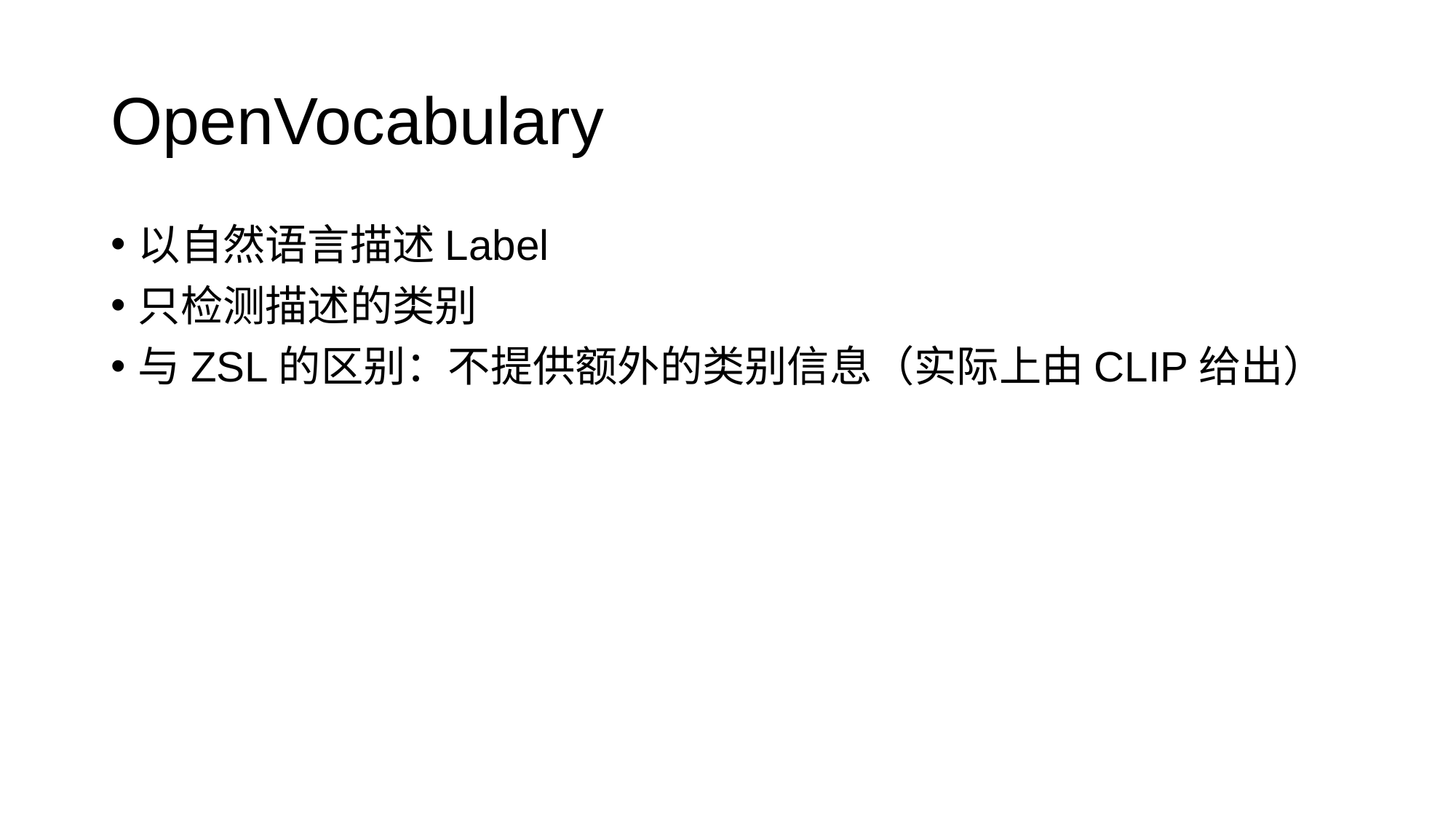

# OpenVocabulary
以自然语言描述Label
只检测描述的类别
与ZSL的区别：不提供额外的类别信息（实际上由CLIP给出）